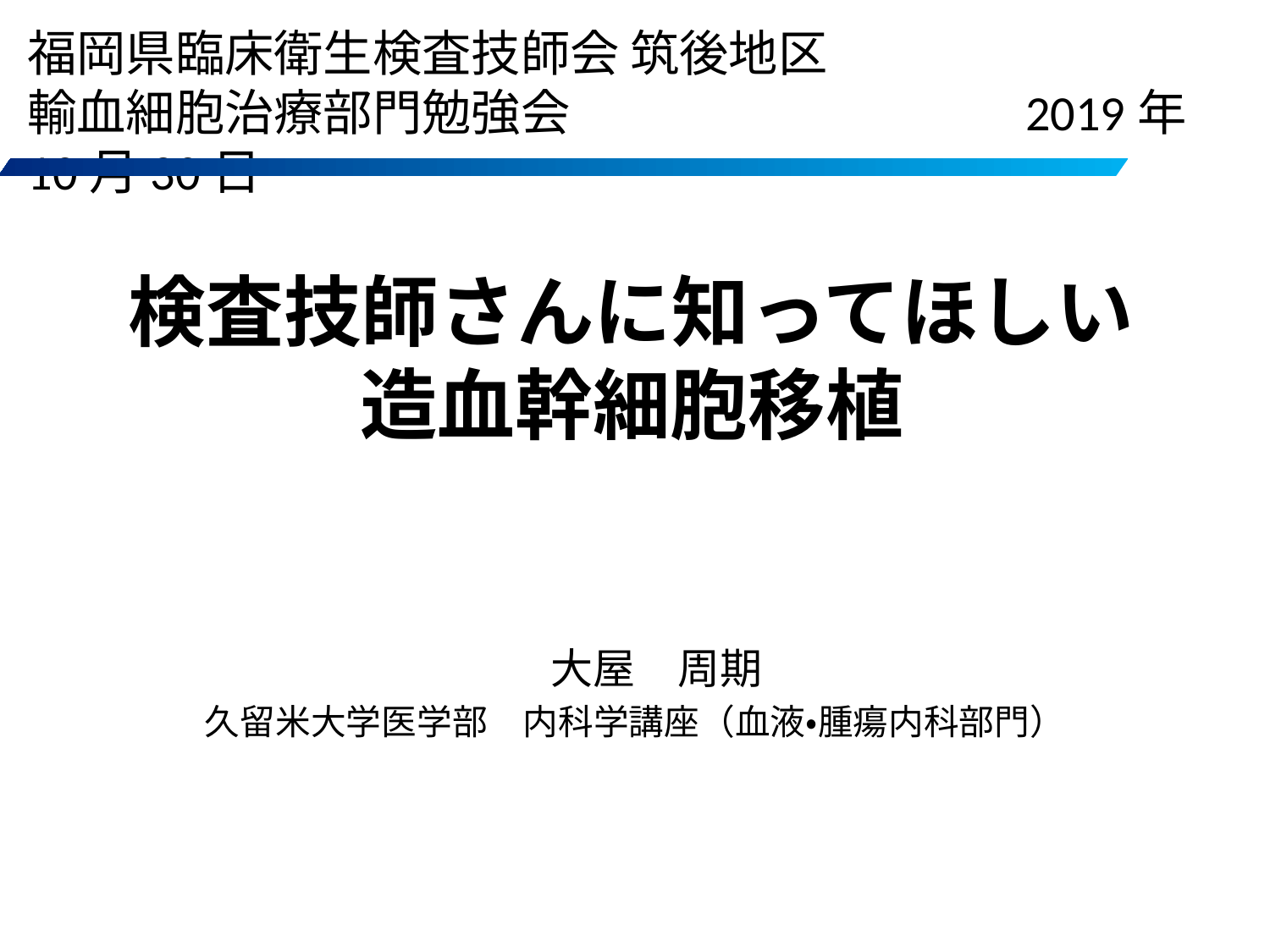

福岡県臨床衛生検査技師会 筑後地区
輸血細胞治療部門勉強会　　　　　　　　　2019年10月30日

# 検査技師さんに知ってほしい 造血幹細胞移植
　大屋　周期
久留米大学医学部　内科学講座（血液・腫瘍内科部門）